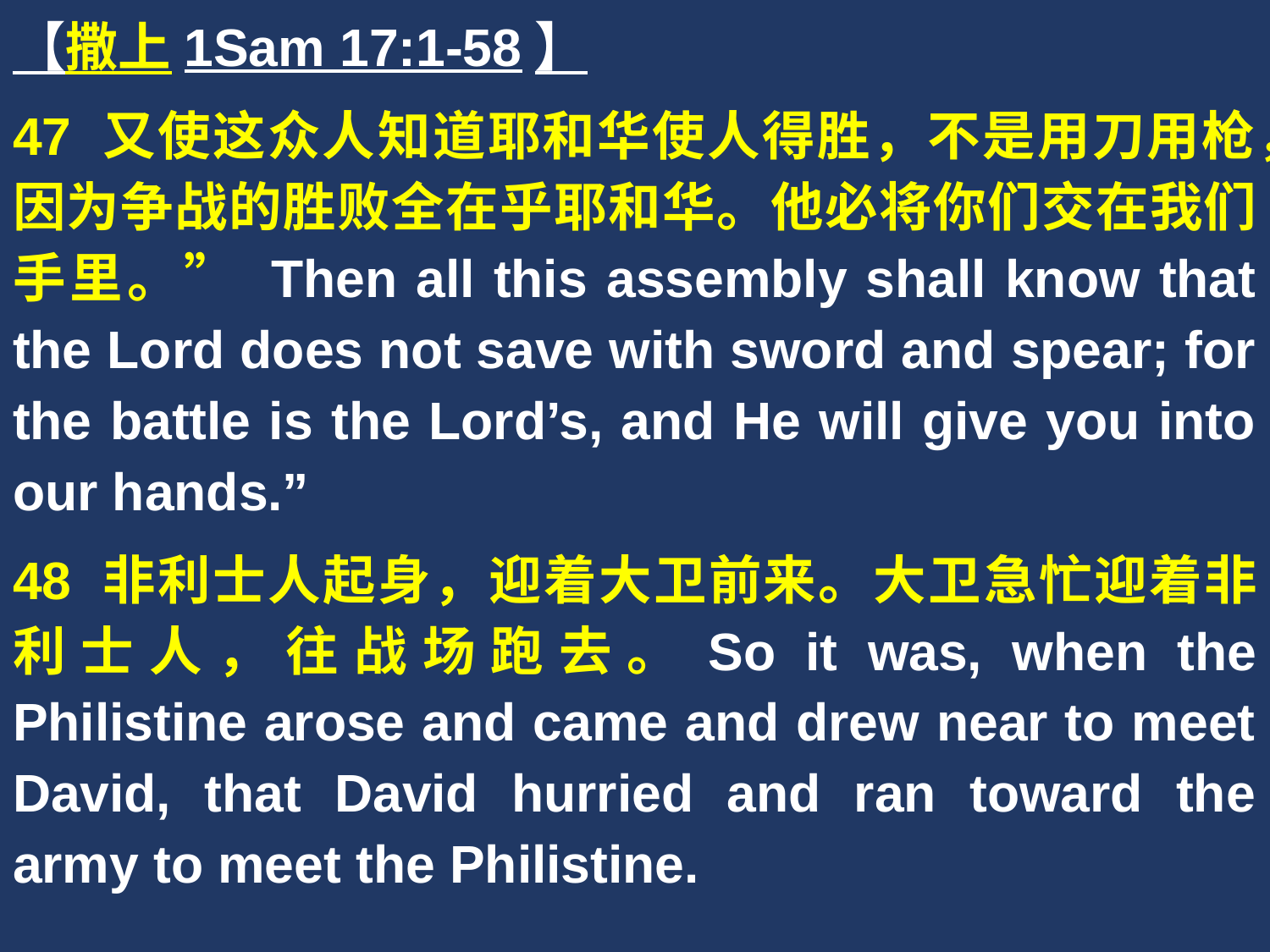

【撒上1Sam 17:1-58】
47 又使这众人知道耶和华使人得胜，不是用刀用枪，因为争战的胜败全在乎耶和华。他必将你们交在我们手里。” Then all this assembly shall know that the Lord does not save with sword and spear; for the battle is the Lord’s, and He will give you into our hands.”
48 非利士人起身，迎着大卫前来。大卫急忙迎着非利士人，往战场跑去。So it was, when the Philistine arose and came and drew near to meet David, that David hurried and ran toward the army to meet the Philistine.